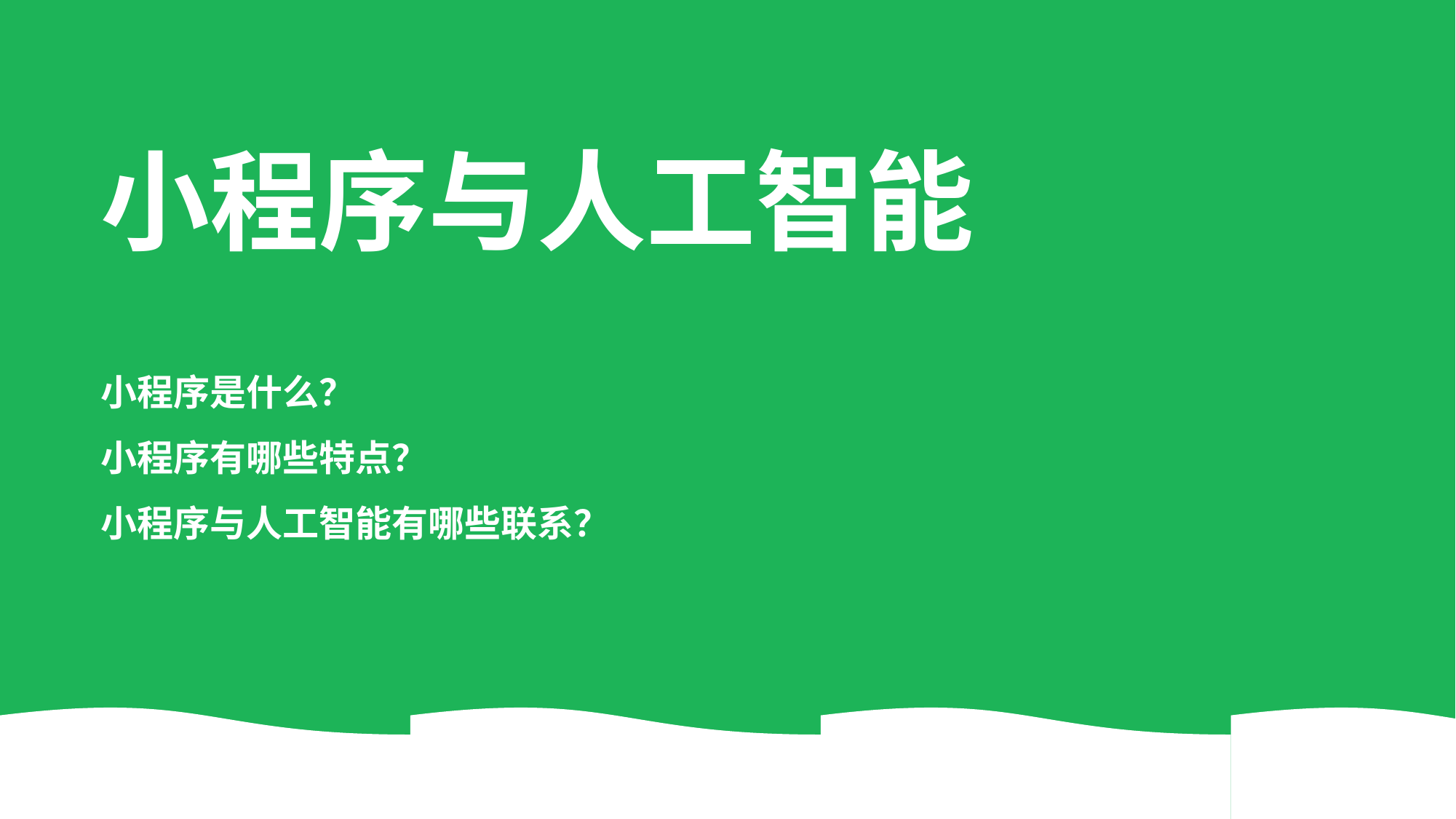

# 小程序与人工智能
小程序是什么？
小程序有哪些特点？
小程序与人工智能有哪些联系？